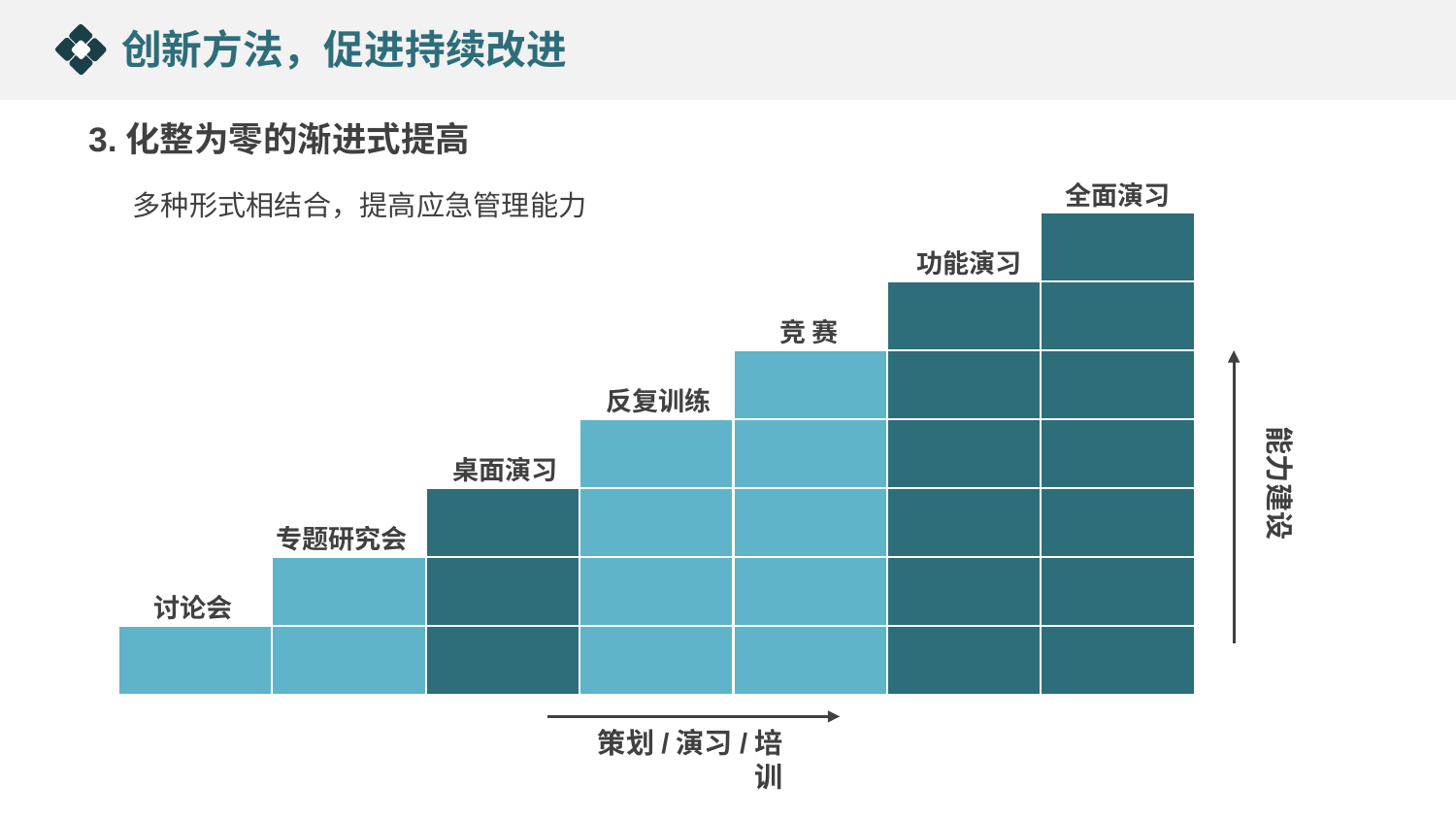

创新方法，促进持续改进
3.化整为零的渐进式提高
全面演习

功能演习
竞 赛
能力建设
反复训练
桌面演习
专题研究会
讨论会
策划/演习/培训
多种形式相结合，提高应急管理能力